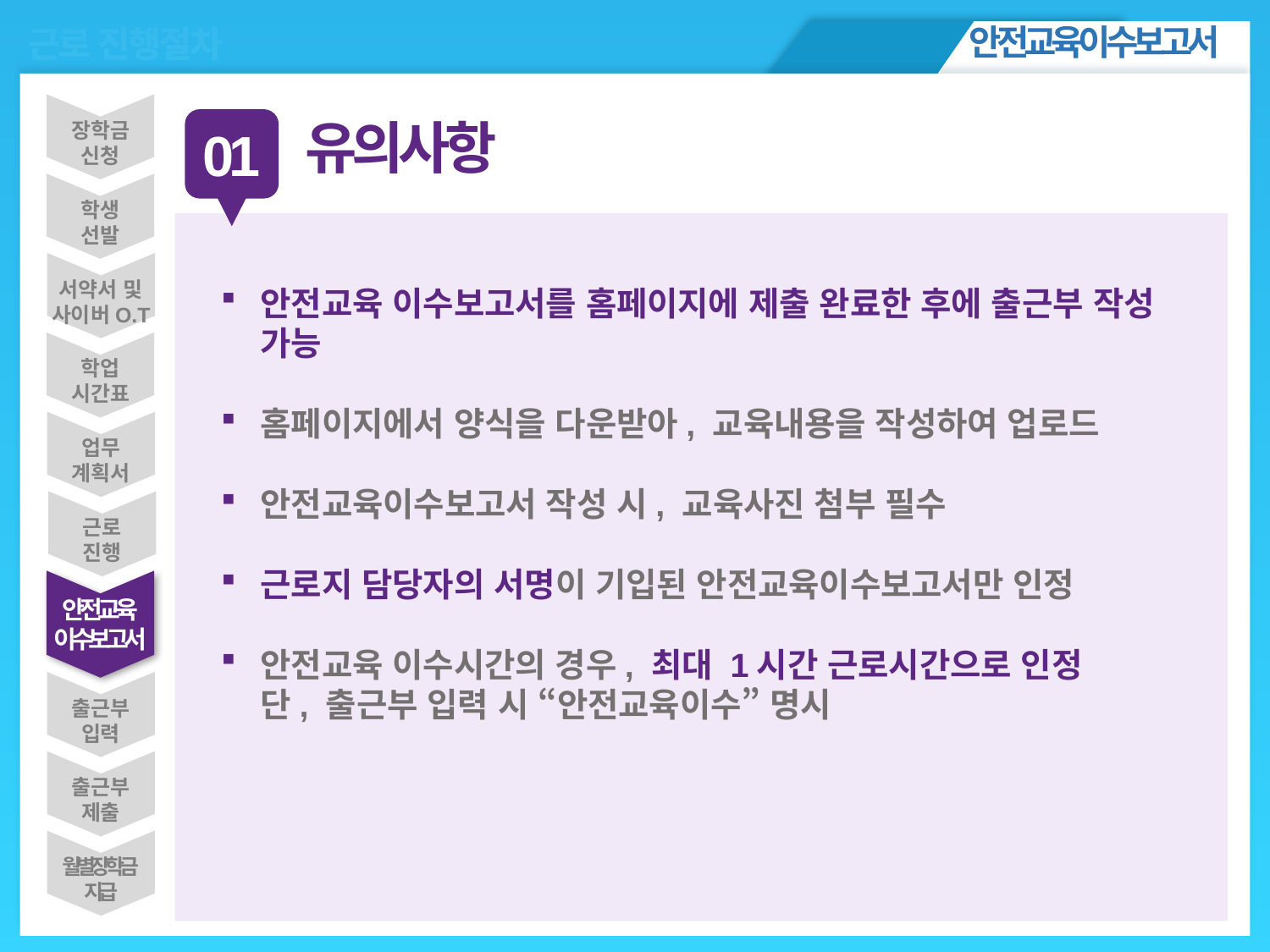

안전교육이수보고서
근로 진행절차

ㅇㅁㄴㅇㄴㅇ

장학금
신청
학생
선발
서약서 및
사이버O.T
학업
시간표
업무
계획서
근로
진행
안전교육
이수보고서
출근부
입력
출근부
제출
월별 장학금
지급
유의사항
01

안전교육 이수보고서를 홈페이지에 제출 완료한 후에 출근부 작성 가능
홈페이지에서 양식을 다운받아, 교육내용을 작성하여 업로드
안전교육이수보고서 작성 시, 교육사진 첨부 필수
근로지 담당자의 서명이 기입된 안전교육이수보고서만 인정
안전교육 이수시간의 경우, 최대 1시간 근로시간으로 인정
단, 출근부 입력 시 “안전교육이수” 명시